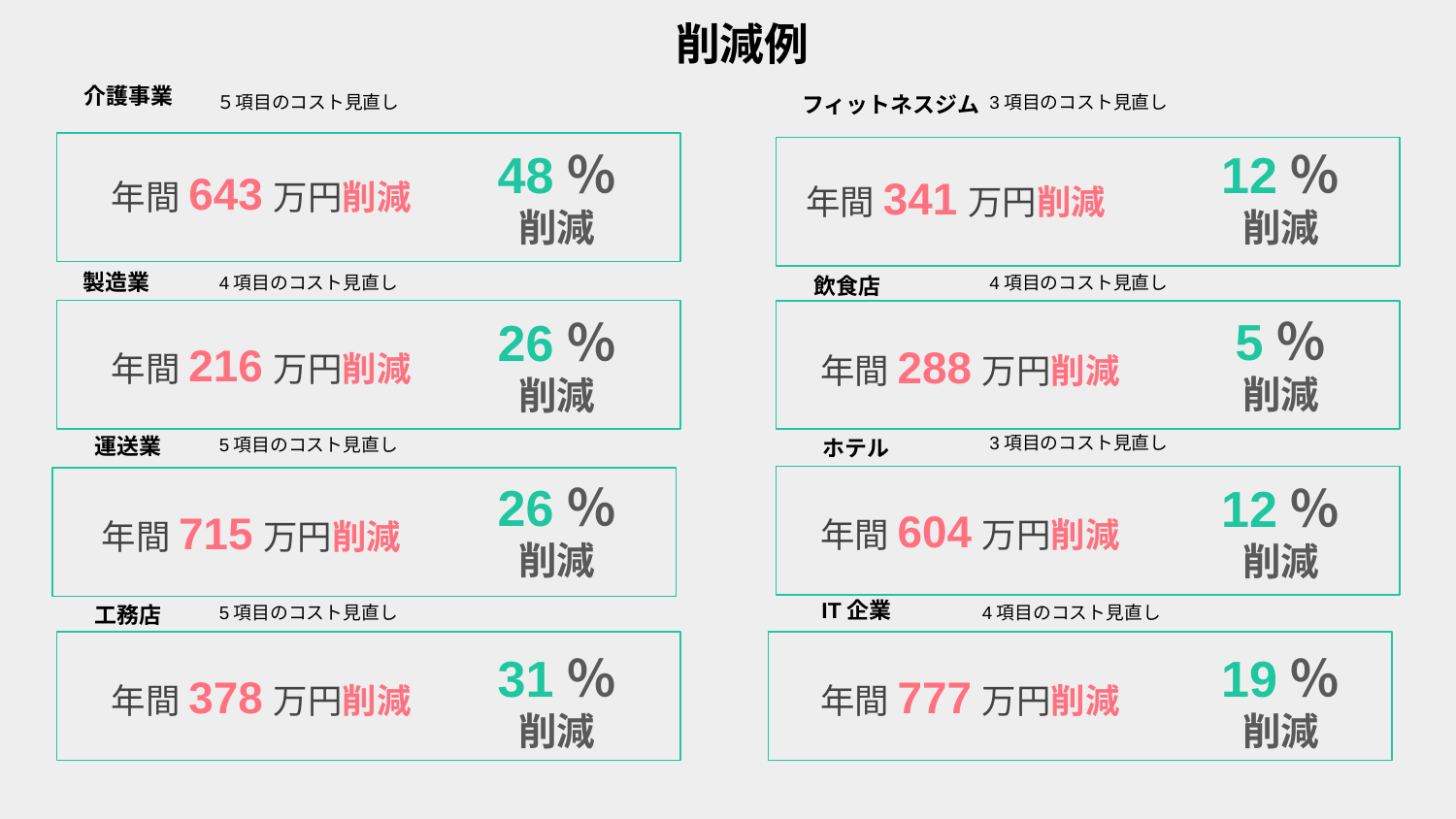

削減例
介護事業
フィットネスジム
５項目のコスト見直し
3項目のコスト見直し
48％
削減
12％
削減

年間643万円削減
年間341万円削減
製造業
飲食店
4項目のコスト見直し
4項目のコスト見直し
5％
削減
26％
削減

年間216万円削減
年間288万円削減
運送業
ホテル
3項目のコスト見直し
5項目のコスト見直し
26％
削減
12％
削減

年間604万円削減
年間715万円削減
IT企業
工務店
5項目のコスト見直し
4項目のコスト見直し
31％
削減

19％
削減
年間378万円削減
年間777万円削減